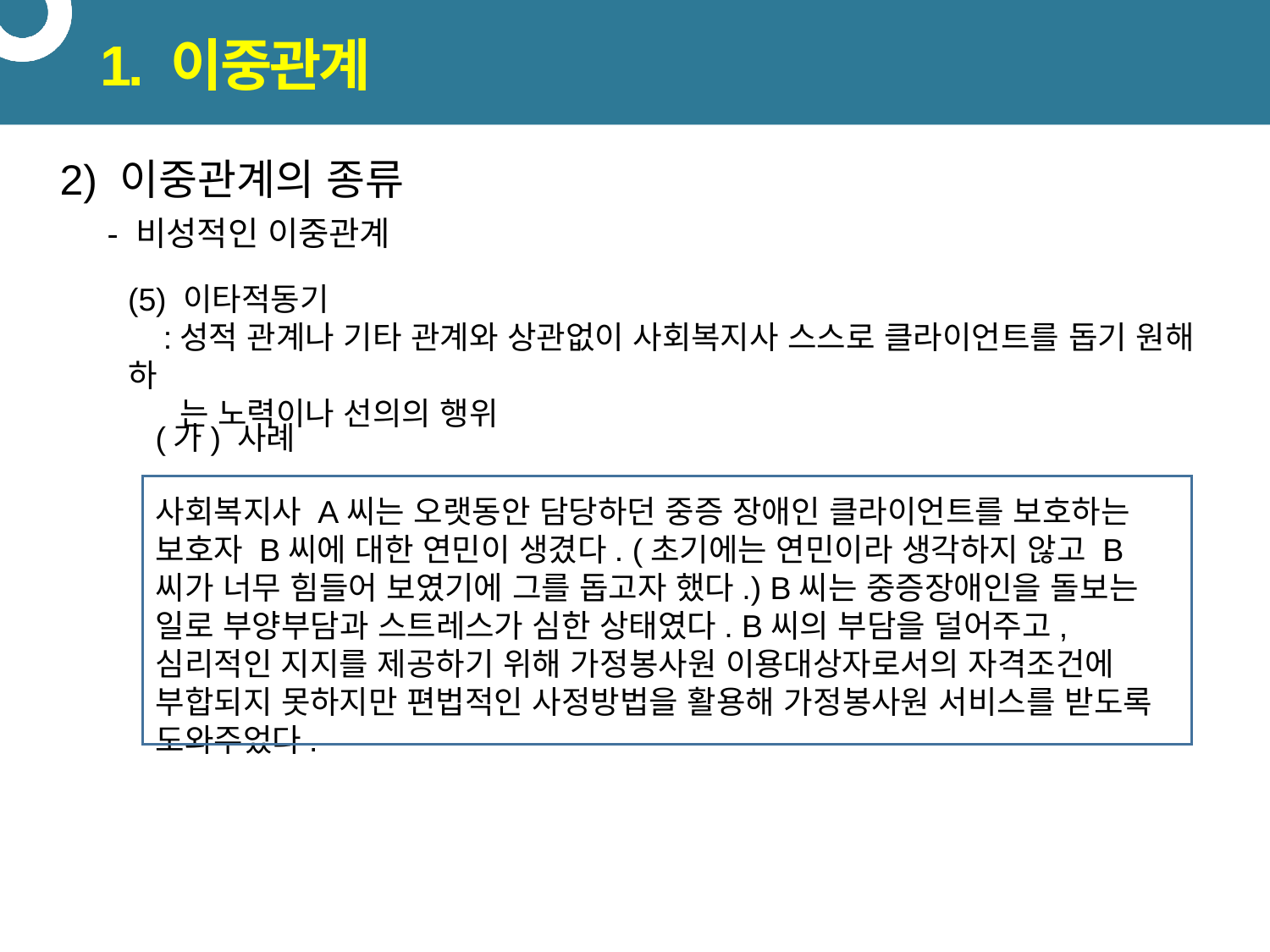

# 1. 이중관계
2) 이중관계의 종류
    - 비성적인 이중관계
(5) 이타적동기
    :성적 관계나 기타 관계와 상관없이 사회복지사 스스로 클라이언트를 돕기 원해 하
     는 노력이나 선의의 행위

(가) 사례

사회복지사 A씨는 오랫동안 담당하던 중증 장애인 클라이언트를 보호하는 보호자 B씨에 대한 연민이 생겼다. (초기에는 연민이라 생각하지 않고 B씨가 너무 힘들어 보였기에 그를 돕고자 했다.) B씨는 중증장애인을 돌보는 일로 부양부담과 스트레스가 심한 상태였다. B씨의 부담을 덜어주고, 심리적인 지지를 제공하기 위해 가정봉사원 이용대상자로서의 자격조건에 부합되지 못하지만 편법적인 사정방법을 활용해 가정봉사원 서비스를 받도록 도와주었다.